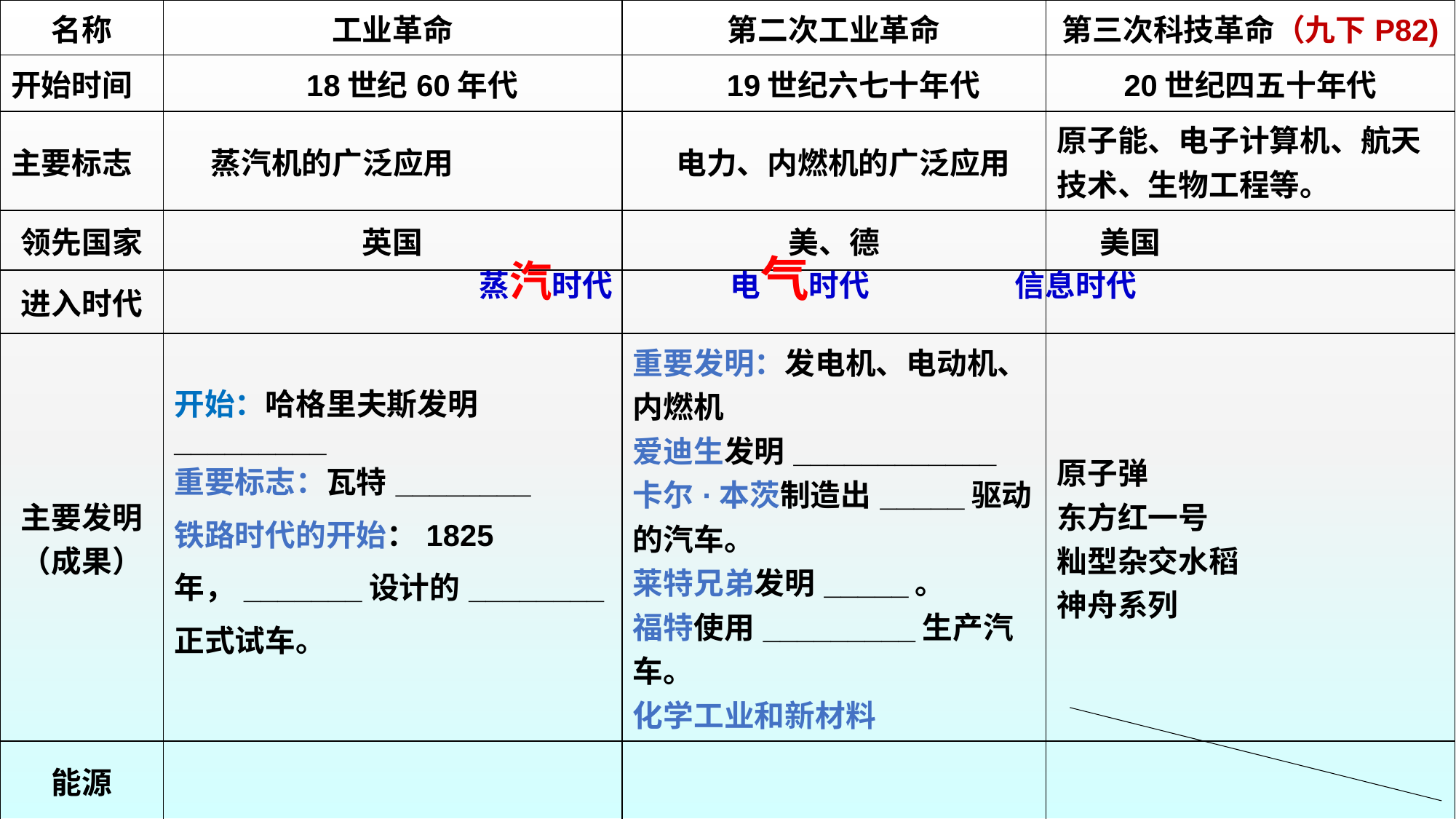

| 名称 | 工业革命 | 第二次工业革命 | 第三次科技革命（九下P82) |
| --- | --- | --- | --- |
| 开始时间 | 18世纪60年代 | 19世纪六七十年代 | 20世纪四五十年代 |
| 主要标志 | 蒸汽机的广泛应用 | 电力、内燃机的广泛应用 | 原子能、电子计算机、航天技术、生物工程等。 |
| 领先国家 | 英国 | 美、德 | 美国 |
| 进入时代 |  |  |  |
| 主要发明 （成果） | 开始：哈格里夫斯发明\_\_\_\_\_\_\_\_\_ 重要标志：瓦特\_\_\_\_\_\_\_\_ 铁路时代的开始：1825 年，\_\_\_\_\_\_\_设计的\_\_\_\_\_\_\_\_正式试车。 | 重要发明：发电机、电动机、内燃机 爱迪生发明\_\_\_\_\_\_\_\_\_\_\_\_ 卡尔·本茨制造出\_\_\_\_\_驱动的汽车。 莱特兄弟发明\_\_\_\_\_。 福特使用\_\_\_\_\_\_\_\_\_生产汽车。 化学工业和新材料 | 原子弹 东方红一号 籼型杂交水稻 神舟系列 |
| 能源 |  |  |  |
| 特点 | 许多技术发明来源于\_\_\_\_\_\_\_\_\_\_\_。 | ①\_\_\_\_\_和\_\_\_\_\_紧密结合。 ②第二次工业革命几乎在\_\_\_\_。 ③一些后起的国家\_\_\_\_\_\_\_\_\_\_\_。 |  |
蒸汽时代                 电气时代                     信息时代